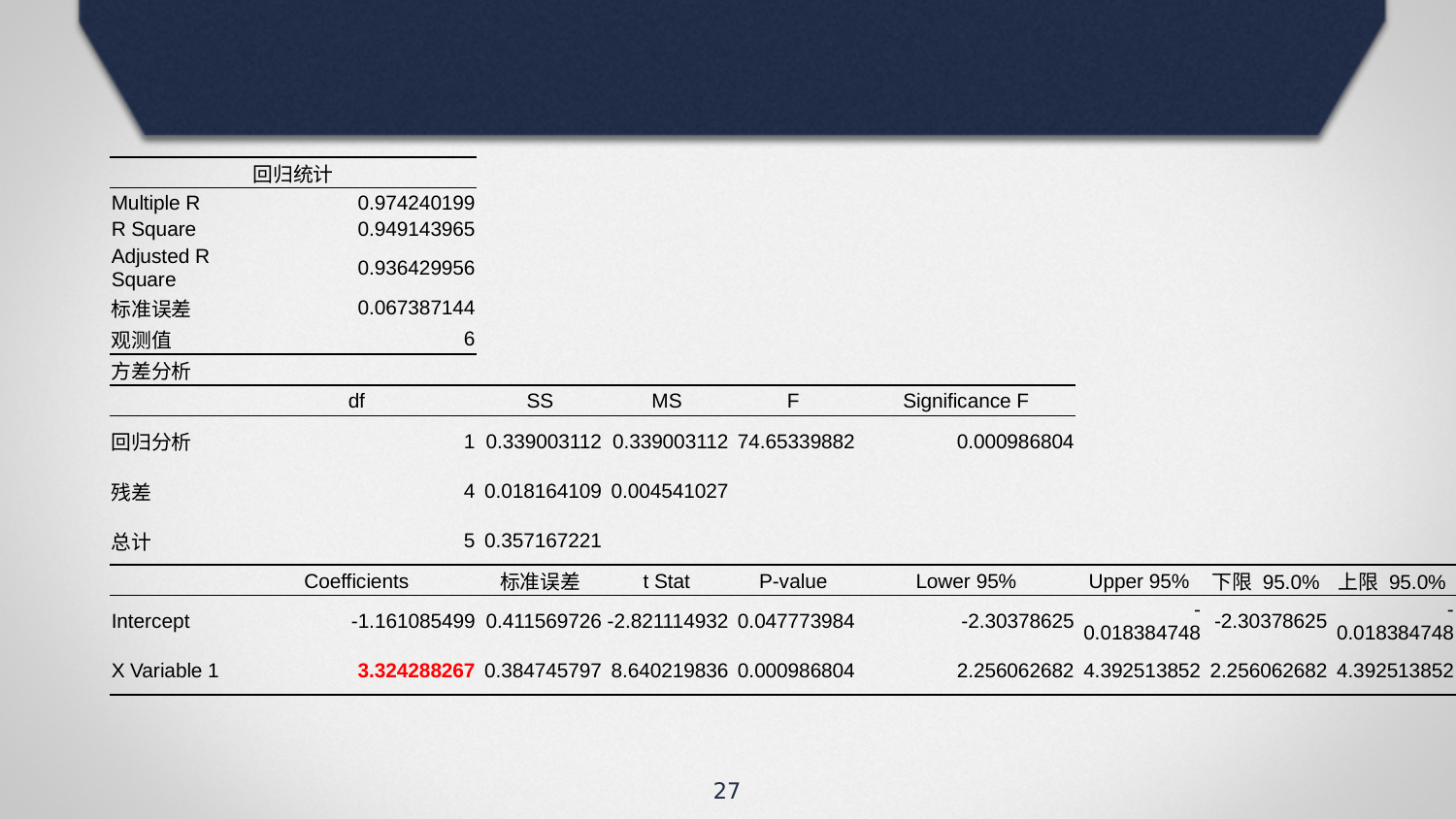

| 回归统计 |  |  |  |  |  |  |  |  |
| --- | --- | --- | --- | --- | --- | --- | --- | --- |
| Multiple R | 0.974240199 |  |  |  |  |  |  |  |
| R Square | 0.949143965 |  |  |  |  |  |  |  |
| Adjusted R Square | 0.936429956 |  |  |  |  |  |  |  |
| 标准误差 | 0.067387144 |  |  |  |  |  |  |  |
| 观测值 | 6 |  |  |  |  |  |  |  |
| 方差分析 |  |  |  |  |  |  |  |  |
|  | df | SS | MS | F | Significance F |  |  |  |
| 回归分析 | 1 | 0.339003112 | 0.339003112 | 74.65339882 | 0.000986804 |  |  |  |
| 残差 | 4 | 0.018164109 | 0.004541027 |  |  |  |  |  |
| 总计 | 5 | 0.357167221 |  |  |  |  |  |  |
|  | Coefficients | 标准误差 | t Stat | P-value | Lower 95% | Upper 95% | 下限 95.0% | 上限 95.0% |
| Intercept | -1.161085499 | 0.411569726 | -2.821114932 | 0.047773984 | -2.30378625 | -0.018384748 | -2.30378625 | -0.018384748 |
| X Variable 1 | 3.324288267 | 0.384745797 | 8.640219836 | 0.000986804 | 2.256062682 | 4.392513852 | 2.256062682 | 4.392513852 |
27